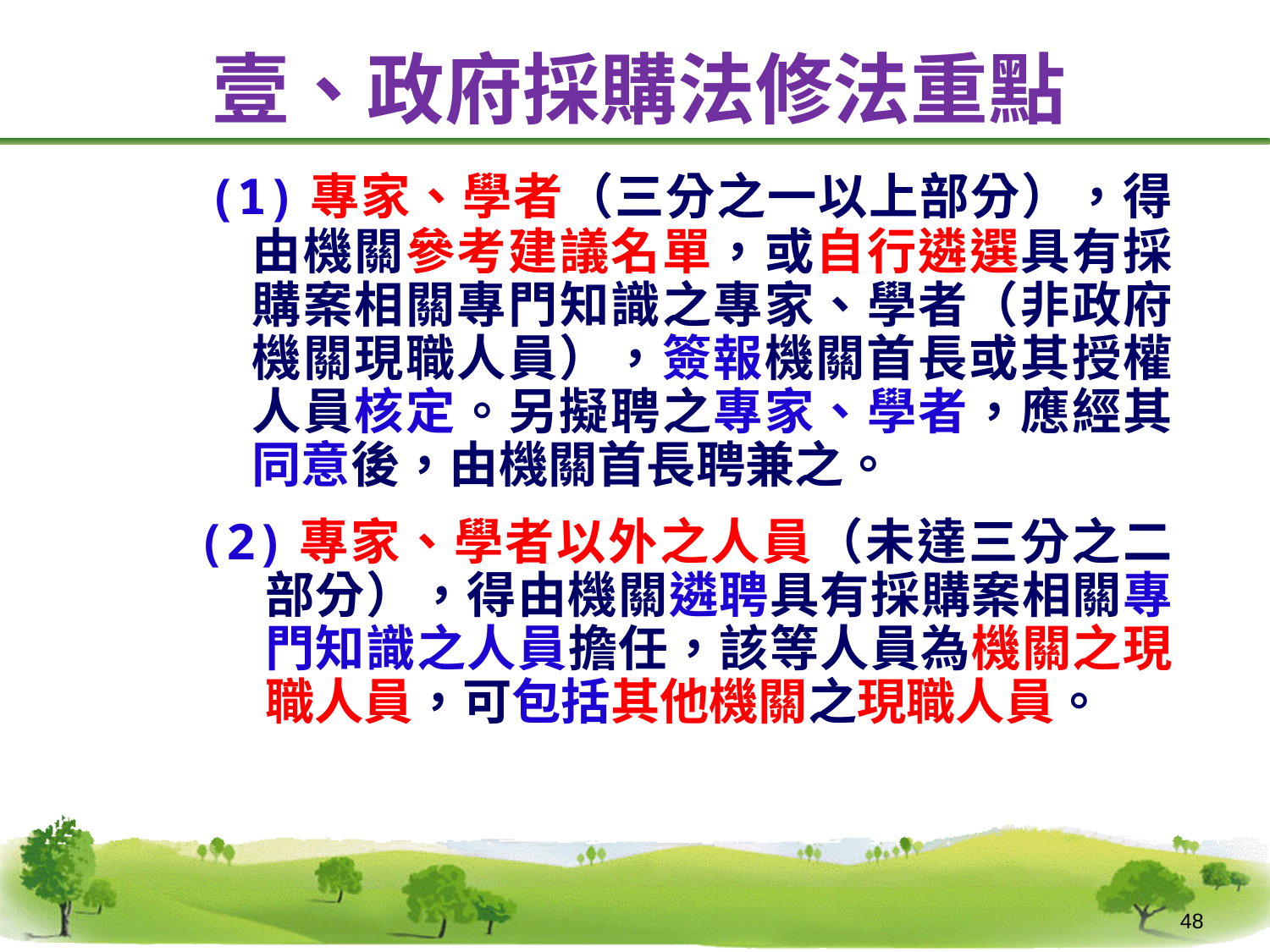

# 壹、政府採購法修法重點
    (1)專家、學者（三分之一以上部分），得由機關參考建議名單，或自行遴選具有採購案相關專門知識之專家、學者（非政府機關現職人員），簽報機關首長或其授權人員核定。另擬聘之專家、學者，應經其同意後，由機關首長聘兼之。
 (2)專家、學者以外之人員（未達三分之二部分），得由機關遴聘具有採購案相關專門知識之人員擔任，該等人員為機關之現職人員，可包括其他機關之現職人員。
48